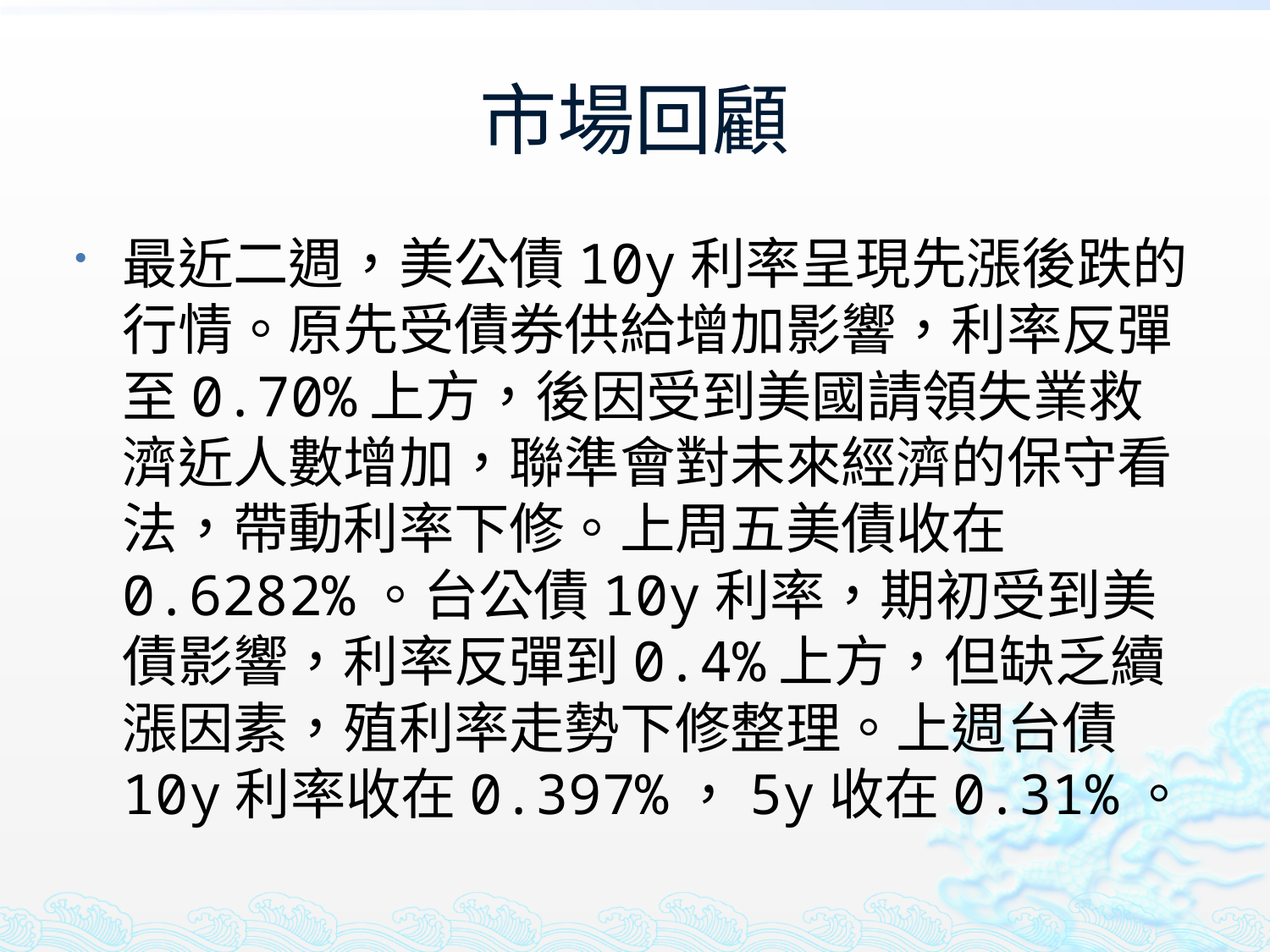

# 市場回顧
最近二週，美公債10y利率呈現先漲後跌的行情。原先受債券供給增加影響，利率反彈至0.70%上方，後因受到美國請領失業救濟近人數增加，聯準會對未來經濟的保守看法，帶動利率下修。上周五美債收在0.6282%。台公債10y利率，期初受到美債影響，利率反彈到0.4%上方，但缺乏續漲因素，殖利率走勢下修整理。上週台債10y利率收在0.397%，5y收在0.31%。